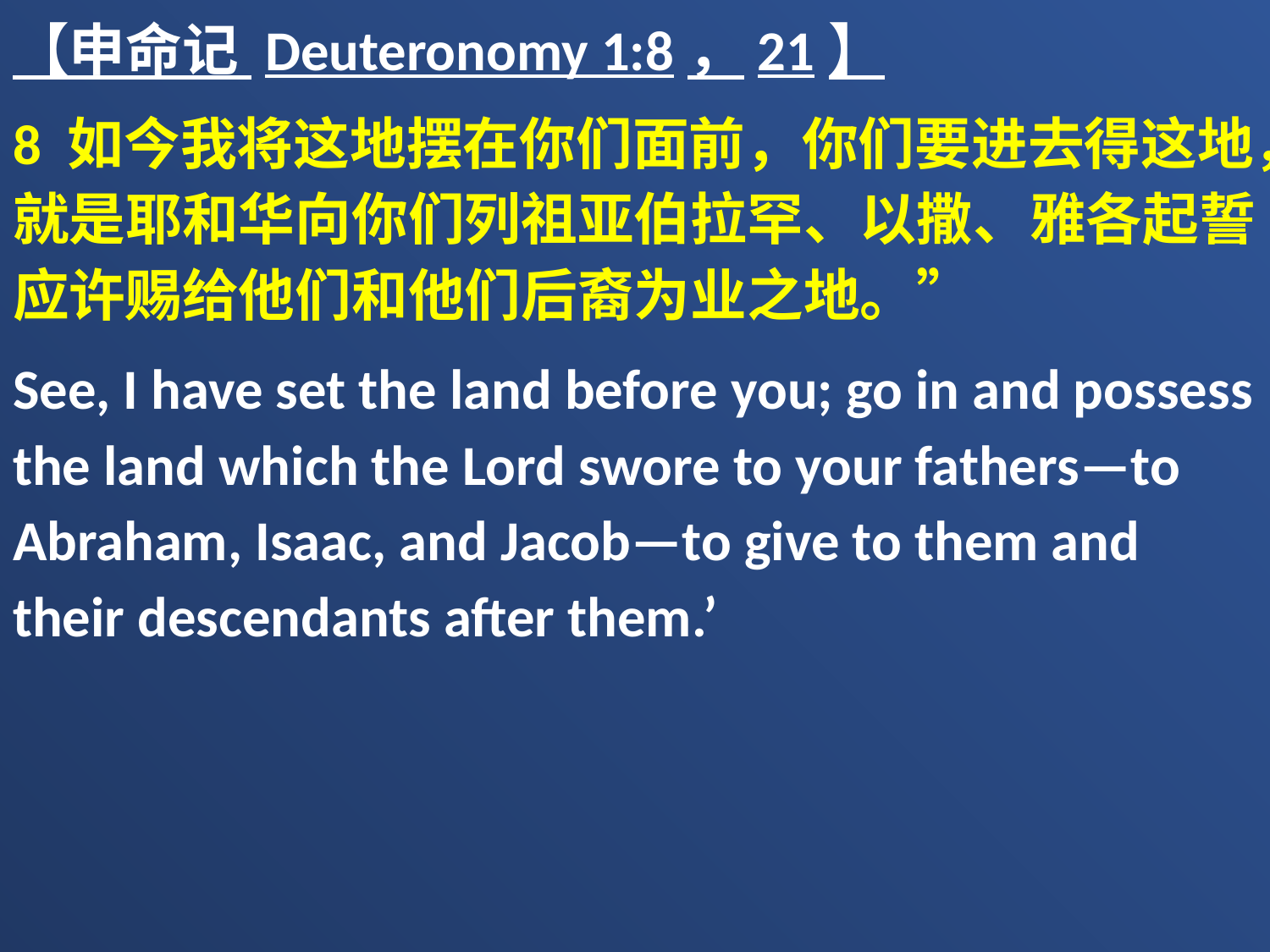

【申命记 Deuteronomy 1:8，21】
8 如今我将这地摆在你们面前，你们要进去得这地，就是耶和华向你们列祖亚伯拉罕、以撒、雅各起誓应许赐给他们和他们后裔为业之地。”
See, I have set the land before you; go in and possess the land which the Lord swore to your fathers—to Abraham, Isaac, and Jacob—to give to them and their descendants after them.’